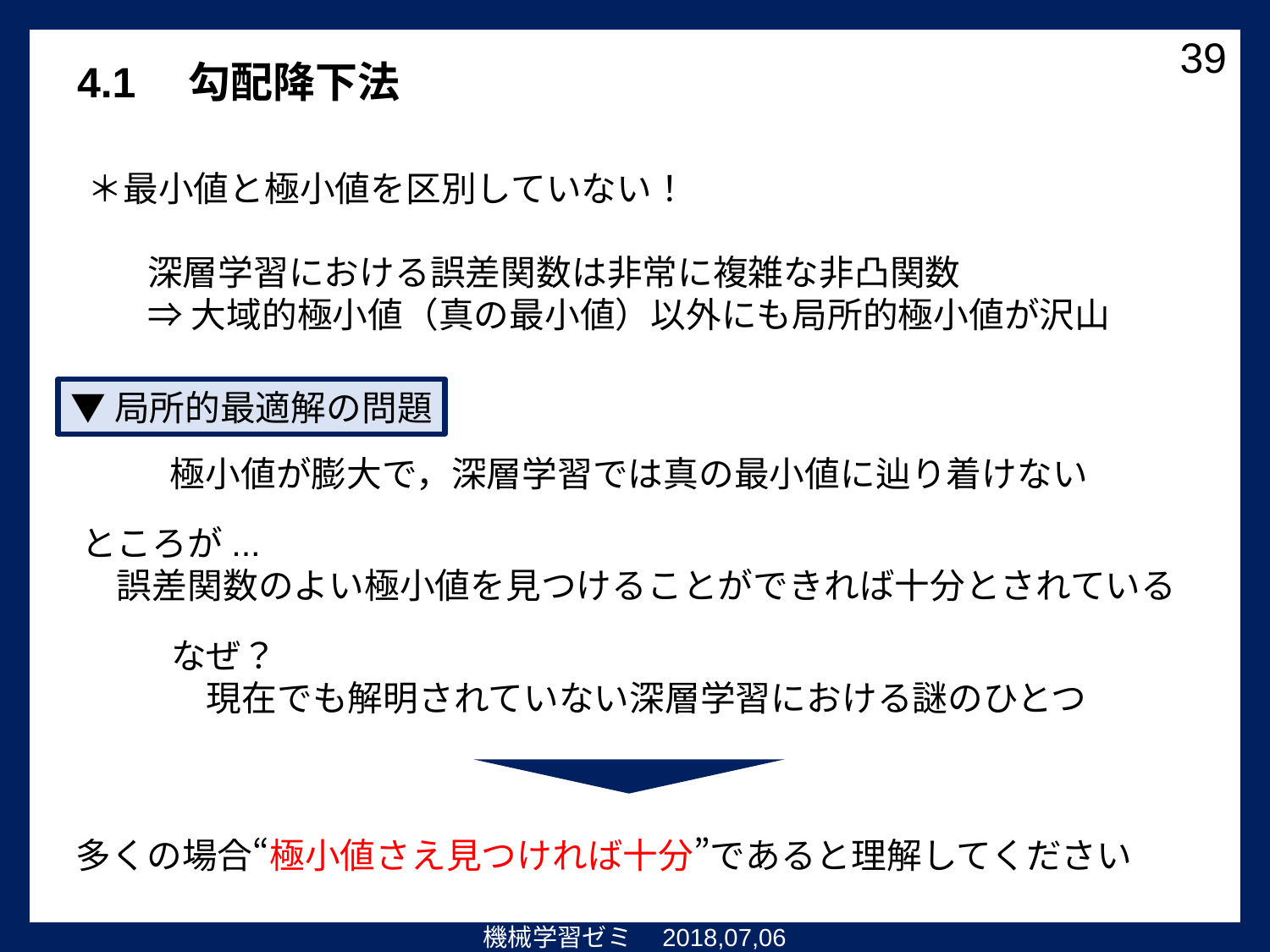

39
4.1　勾配降下法
＊最小値と極小値を区別していない！
深層学習における誤差関数は非常に複雑な非凸関数
⇒大域的極小値（真の最小値）以外にも局所的極小値が沢山
▼局所的最適解の問題
極小値が膨大で，深層学習では真の最小値に辿り着けない
ところが...
　誤差関数のよい極小値を見つけることができれば十分とされている
なぜ？
　現在でも解明されていない深層学習における謎のひとつ

多くの場合“極小値さえ見つければ十分”であると理解してください